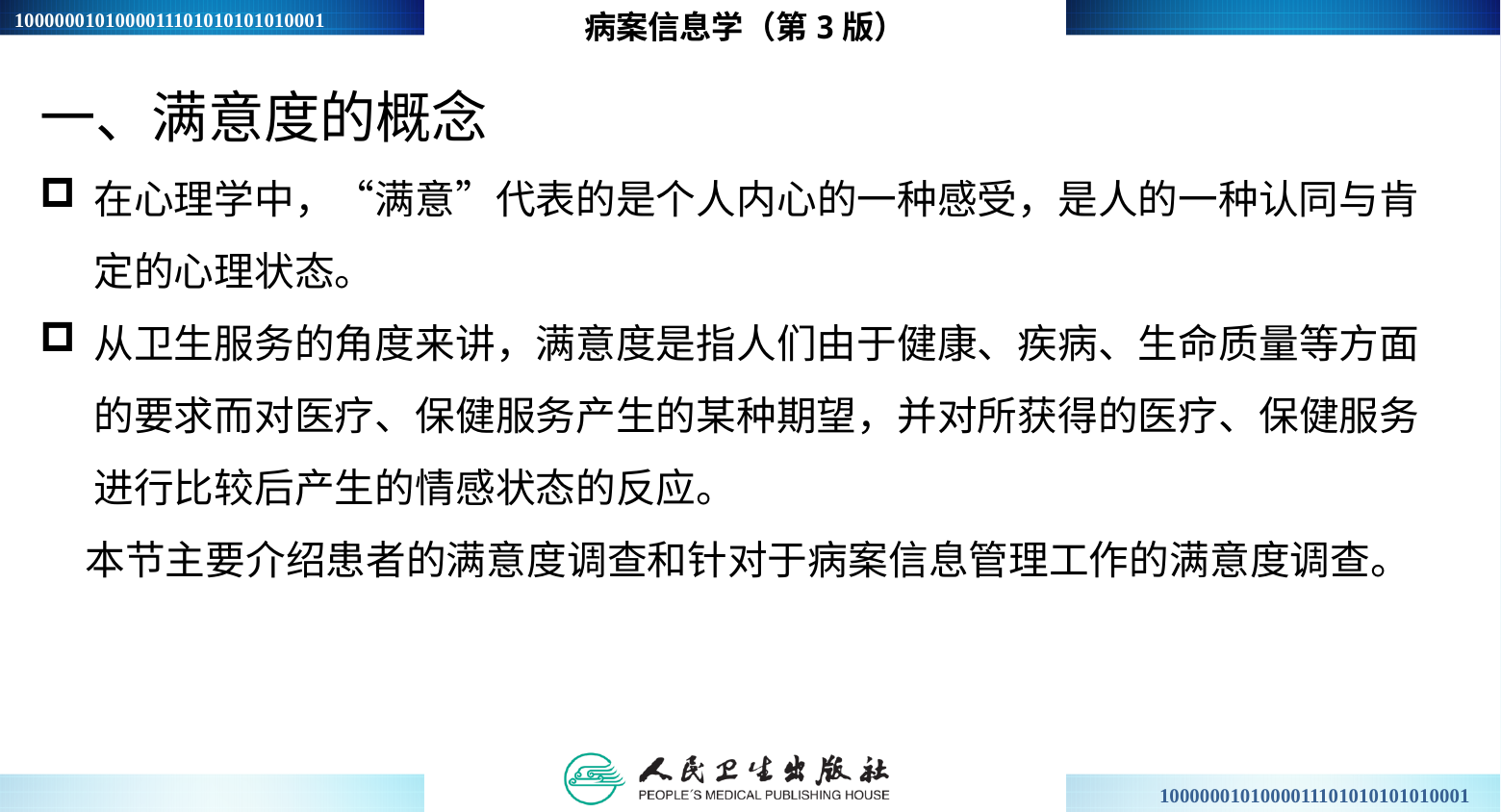

病案信息学（第3版）
一、满意度的概念
在心理学中，“满意”代表的是个人内心的一种感受，是人的一种认同与肯定的心理状态。
从卫生服务的角度来讲，满意度是指人们由于健康、疾病、生命质量等方面的要求而对医疗、保健服务产生的某种期望，并对所获得的医疗、保健服务进行比较后产生的情感状态的反应。
    本节主要介绍患者的满意度调查和针对于病案信息管理工作的满意度调查。